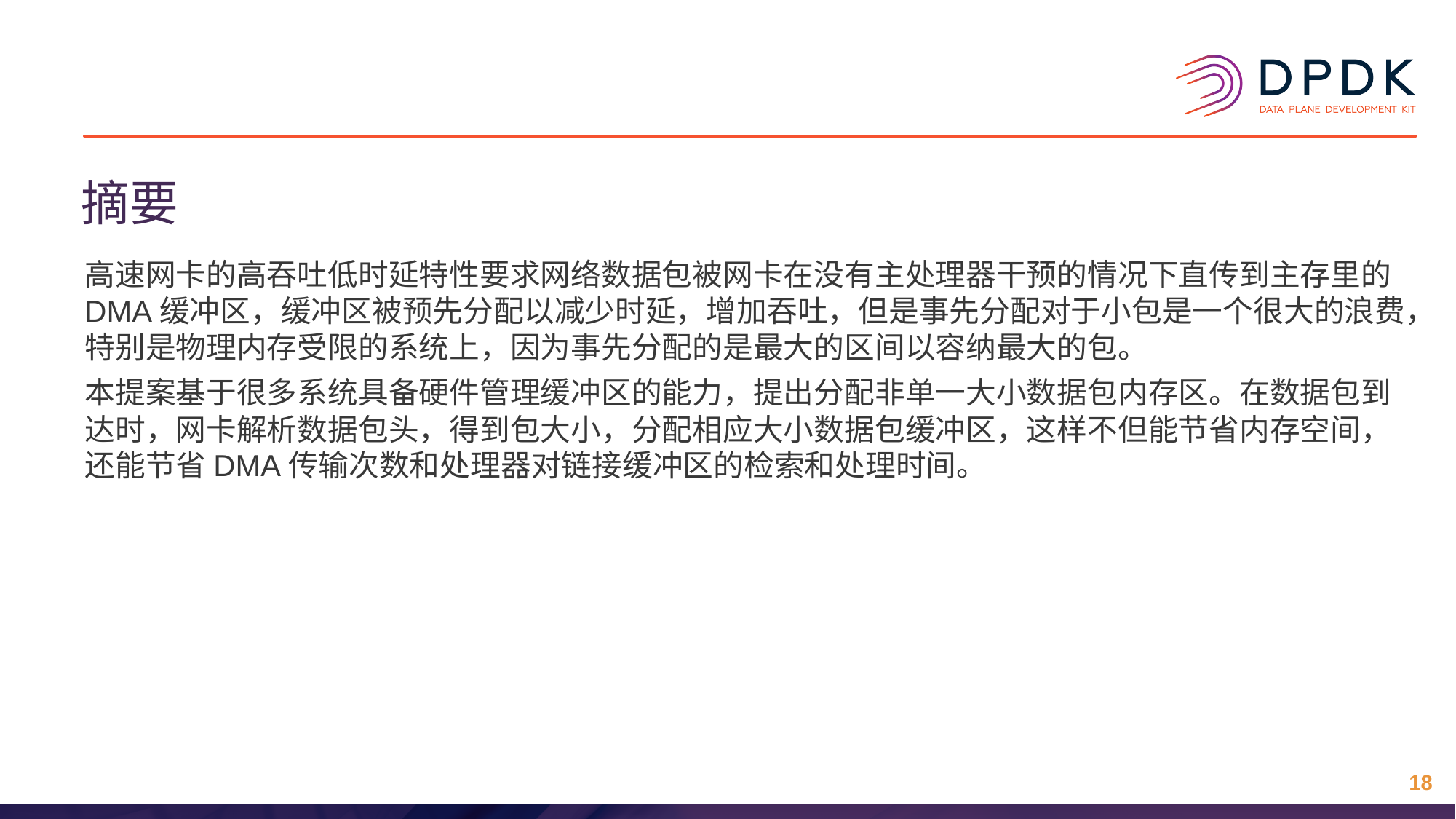

# 摘要
高速网卡的高吞吐低时延特性要求网络数据包被网卡在没有主处理器干预的情况下直传到主存里的DMA缓冲区，缓冲区被预先分配以减少时延，增加吞吐，但是事先分配对于小包是一个很大的浪费，特别是物理内存受限的系统上，因为事先分配的是最大的区间以容纳最大的包。
本提案基于很多系统具备硬件管理缓冲区的能力，提出分配非单一大小数据包内存区。在数据包到达时，网卡解析数据包头，得到包大小，分配相应大小数据包缓冲区，这样不但能节省内存空间，还能节省DMA传输次数和处理器对链接缓冲区的检索和处理时间。